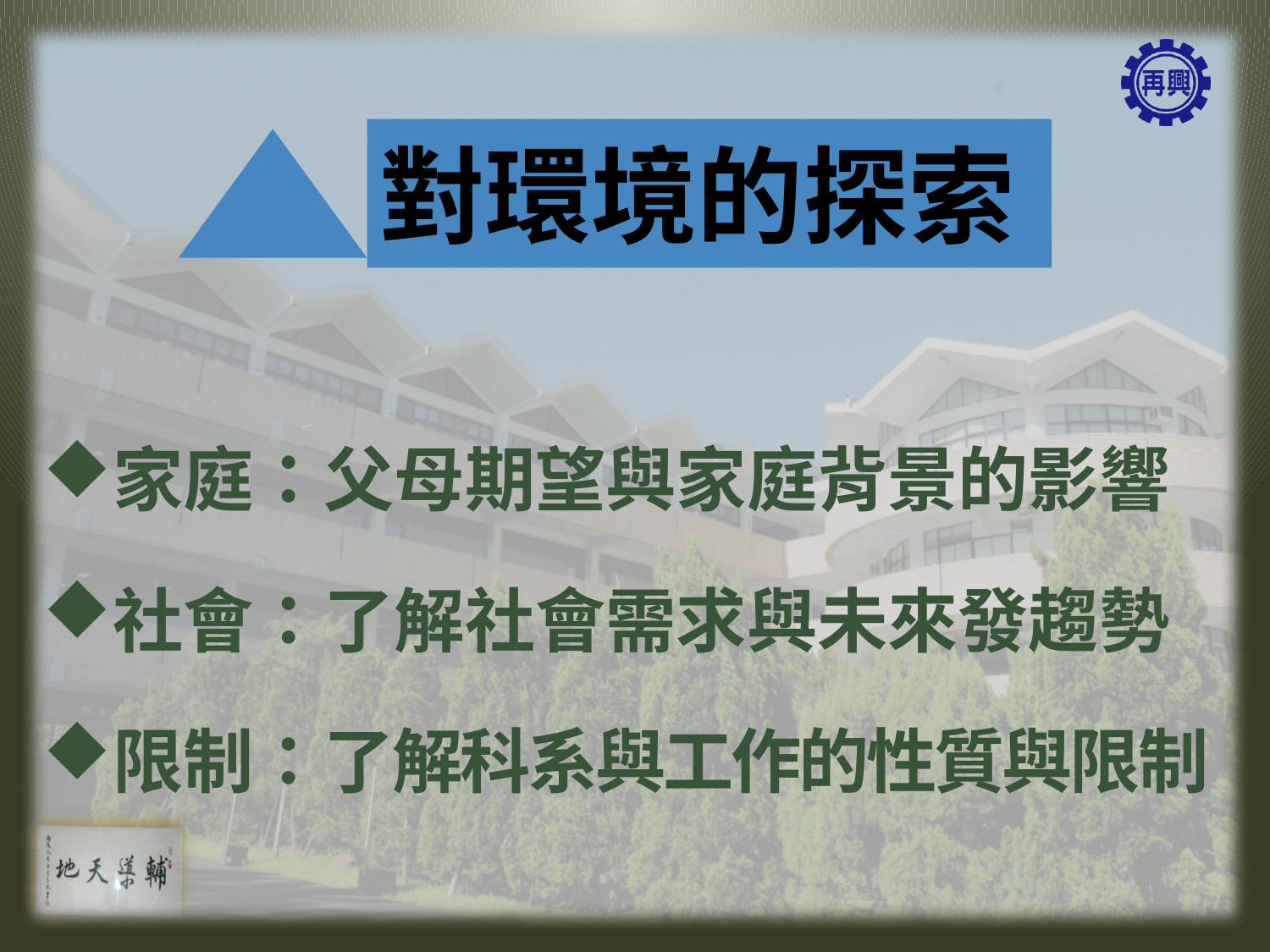

# 對環境的探索

家庭：父母期望與家庭背景的影響
社會：了解社會需求與未來發趨勢
限制：了解科系與工作的性質與限制